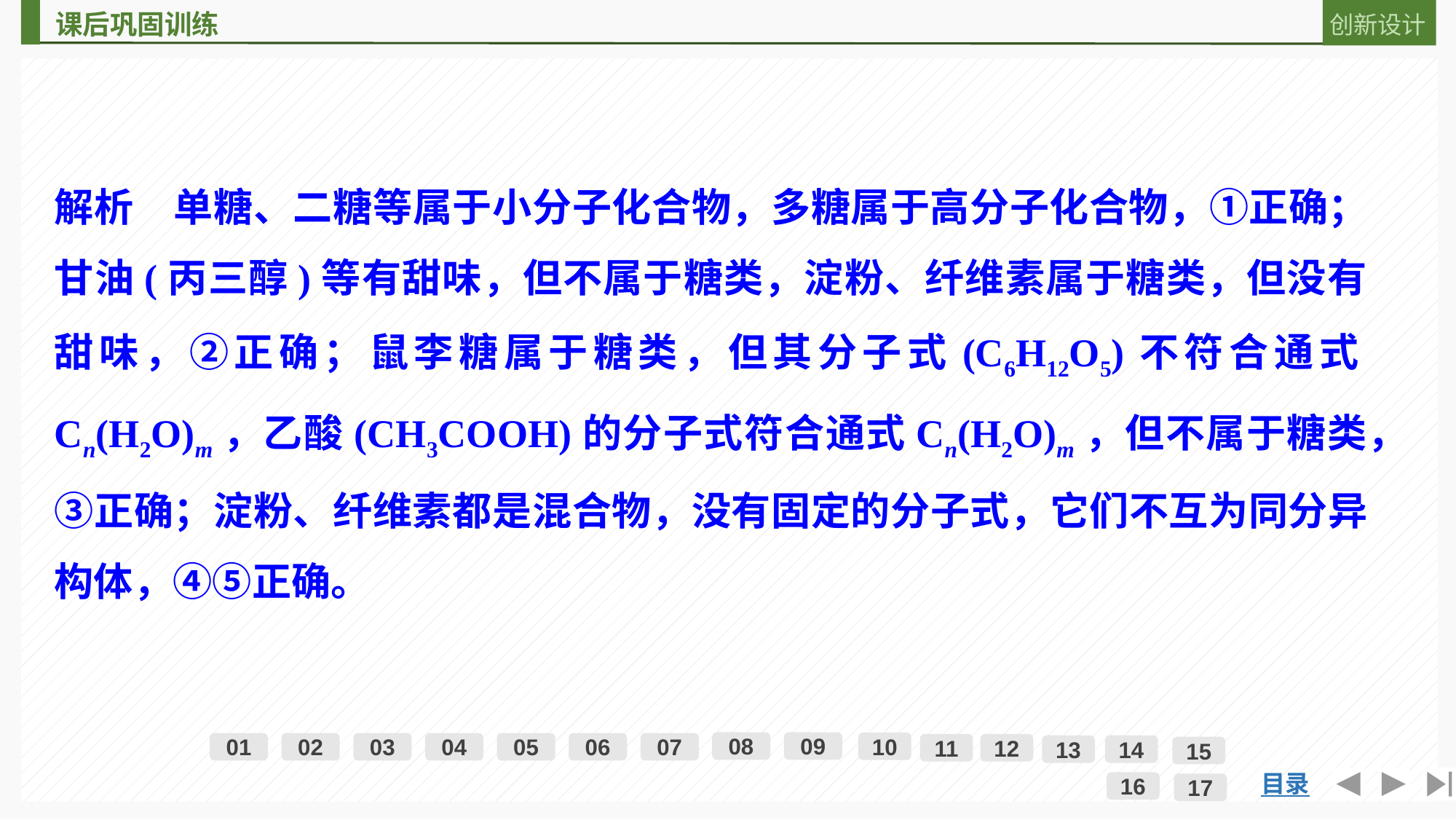

解析　单糖、二糖等属于小分子化合物，多糖属于高分子化合物，①正确；甘油(丙三醇)等有甜味，但不属于糖类，淀粉、纤维素属于糖类，但没有甜味，②正确；鼠李糖属于糖类，但其分子式(C6H12O5)不符合通式Cn(H2O)m，乙酸(CH3COOH)的分子式符合通式Cn(H2O)m，但不属于糖类，③正确；淀粉、纤维素都是混合物，没有固定的分子式，它们不互为同分异构体，④⑤正确。